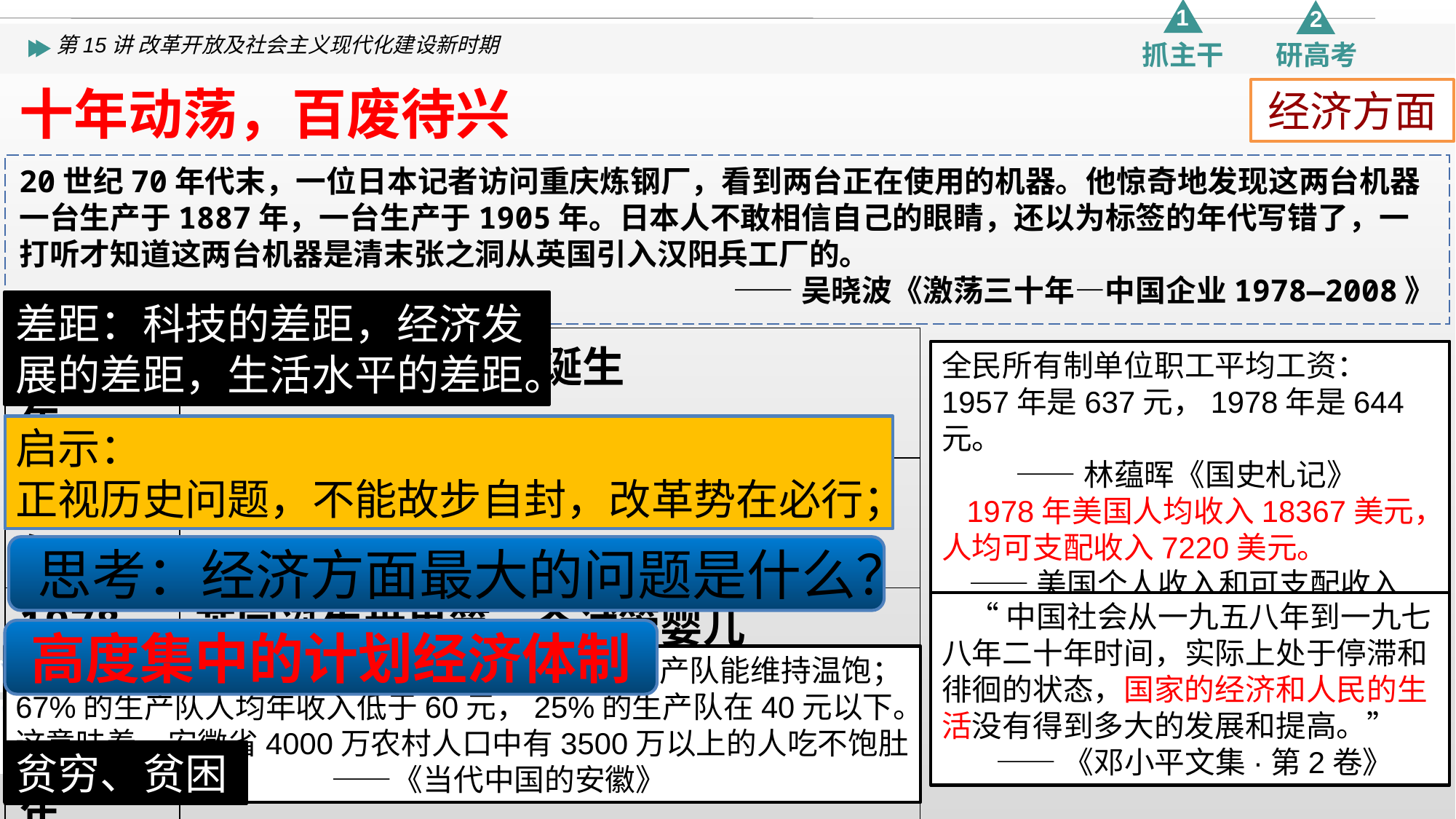

十年动荡，百废待兴
经济方面
20世纪70年代末，一位日本记者访问重庆炼钢厂，看到两台正在使用的机器。他惊奇地发现这两台机器一台生产于1887年，一台生产于1905年。日本人不敢相信自己的眼睛，还以为标签的年代写错了，一打听才知道这两台机器是清末张之洞从英国引入汉阳兵工厂的。
——吴晓波《激荡三十年—中国企业1978—2008》
差距：科技的差距，经济发展的差距，生活水平的差距。
| 1977年 | 美国苹果2型电脑诞生 |
| --- | --- |
| 1978年 | 日本炼钢厂使用电子计算机控制生产 |
| 1978年 | 英国诞生世界第一个试管婴儿 |
| 1979年 | 日本科学家发明了人造血 |
| 1979年 | 世界第一台手提微电脑诞生 |
全民所有制单位职工平均工资：1957年是637元，1978年是644元。
           ——林蕴晖《国史札记》
   1978年美国人均收入18367美元，人均可支配收入7220美元。
    ——美国个人收入和可支配收入
启示：
正视历史问题，不能故步自封，改革势在必行；
思考：经济方面最大的问题是什么？
    “中国社会从一九五八年到一九七八年二十年时间，实际上处于停滞和徘徊的状态，国家的经济和人民的生活没有得到多大的发展和提高。”
        ——《邓小平文集·第2卷》
高度集中的计划经济体制
    安徽省全省28万个生产队中，只有10%的生产队能维持温饱；67%的生产队人均年收入低于60元，25%的生产队在40元以下。这意味着，安徽省4000万农村人口中有3500万以上的人吃不饱肚子！                                      ——《当代中国的安徽》
贫穷、贫困